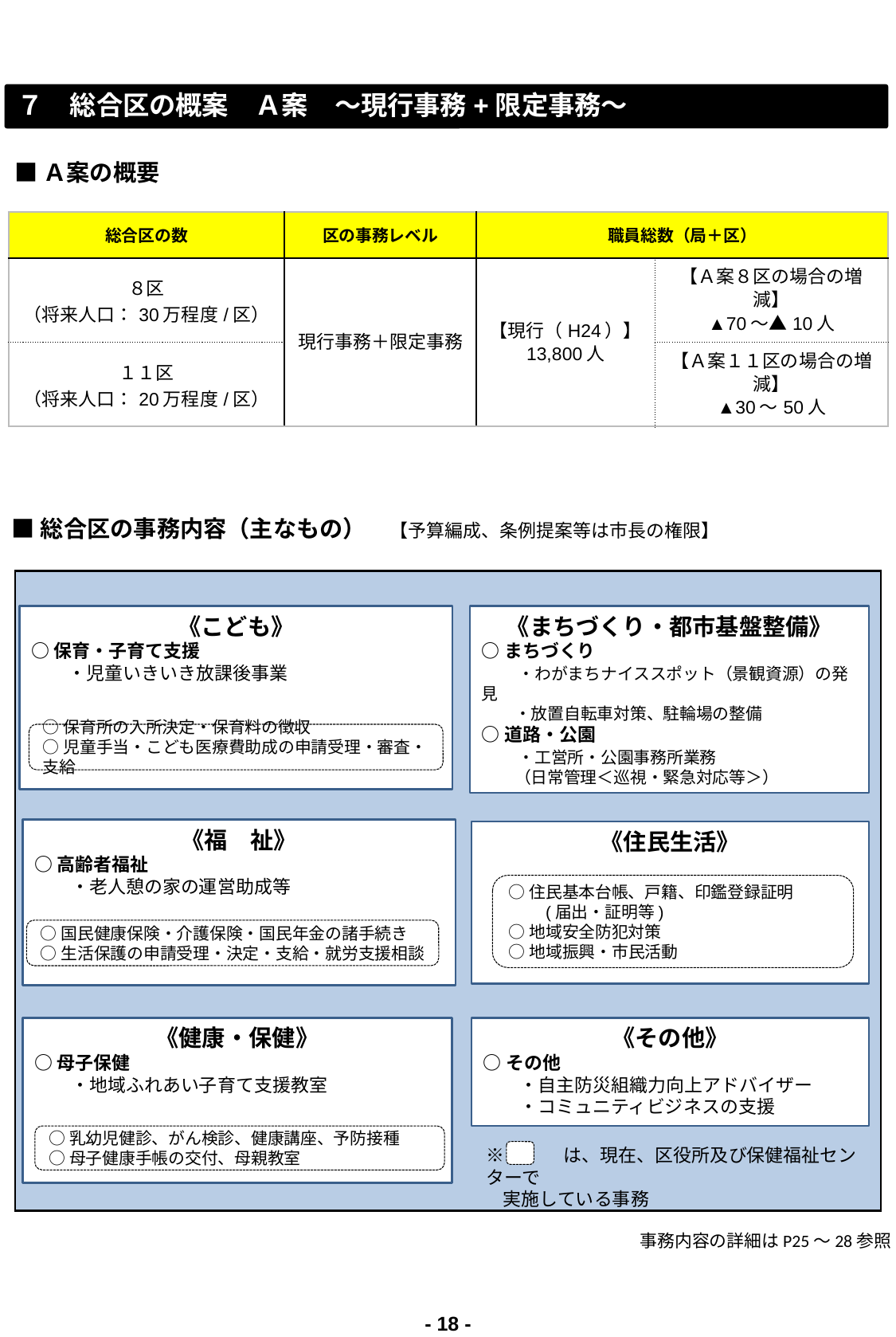

７　総合区の概案　Ａ案　～現行事務+限定事務～

■Ａ案の概要
| 総合区の数 | 区の事務レベル | 職員総数（局＋区） |  |
| --- | --- | --- | --- |
| ８区 （将来人口：30万程度/区） | 現行事務＋限定事務 | 【現行（H24）】 13,800人 | 【Ａ案８区の場合の増減】 ▲70～▲10人 |
| １１区 （将来人口：20万程度/区） |  |  | 【Ａ案１１区の場合の増減】 ▲30～50人 |
■総合区の事務内容（主なもの）　【予算編成、条例提案等は市長の権限】

|  |
| --- |
《こども》
○保育・子育て支援
　　・児童いきいき放課後事業

《まちづくり・都市基盤整備》
○まちづくり
　　・わがまちナイススポット（景観資源）の発見
　　・放置自転車対策、駐輪場の整備
○道路・公園
　　・工営所・公園事務所業務
　　（日常管理＜巡視・緊急対応等＞）
○保育所の入所決定・保育料の徴収
○児童手当・こども医療費助成の申請受理・審査・支給
《福　祉》
○高齢者福祉
　　・老人憩の家の運営助成等
《住民生活》

○住民基本台帳、戸籍、印鑑登録証明
　　(届出・証明等)
○地域安全防犯対策
○地域振興・市民活動
○国民健康保険・介護保険・国民年金の諸手続き
○生活保護の申請受理・決定・支給・就労支援相談
《健康・保健》
○母子保健
　　・地域ふれあい子育て支援教室

《その他》
○その他
　　・自主防災組織力向上アドバイザー
　　・コミュニティビジネスの支援

○乳幼児健診、がん検診、健康講座、予防接種
○母子健康手帳の交付、母親教室
※　　　は、現在、区役所及び保健福祉センターで
   実施している事務

事務内容の詳細はP25～28参照
- 18 -